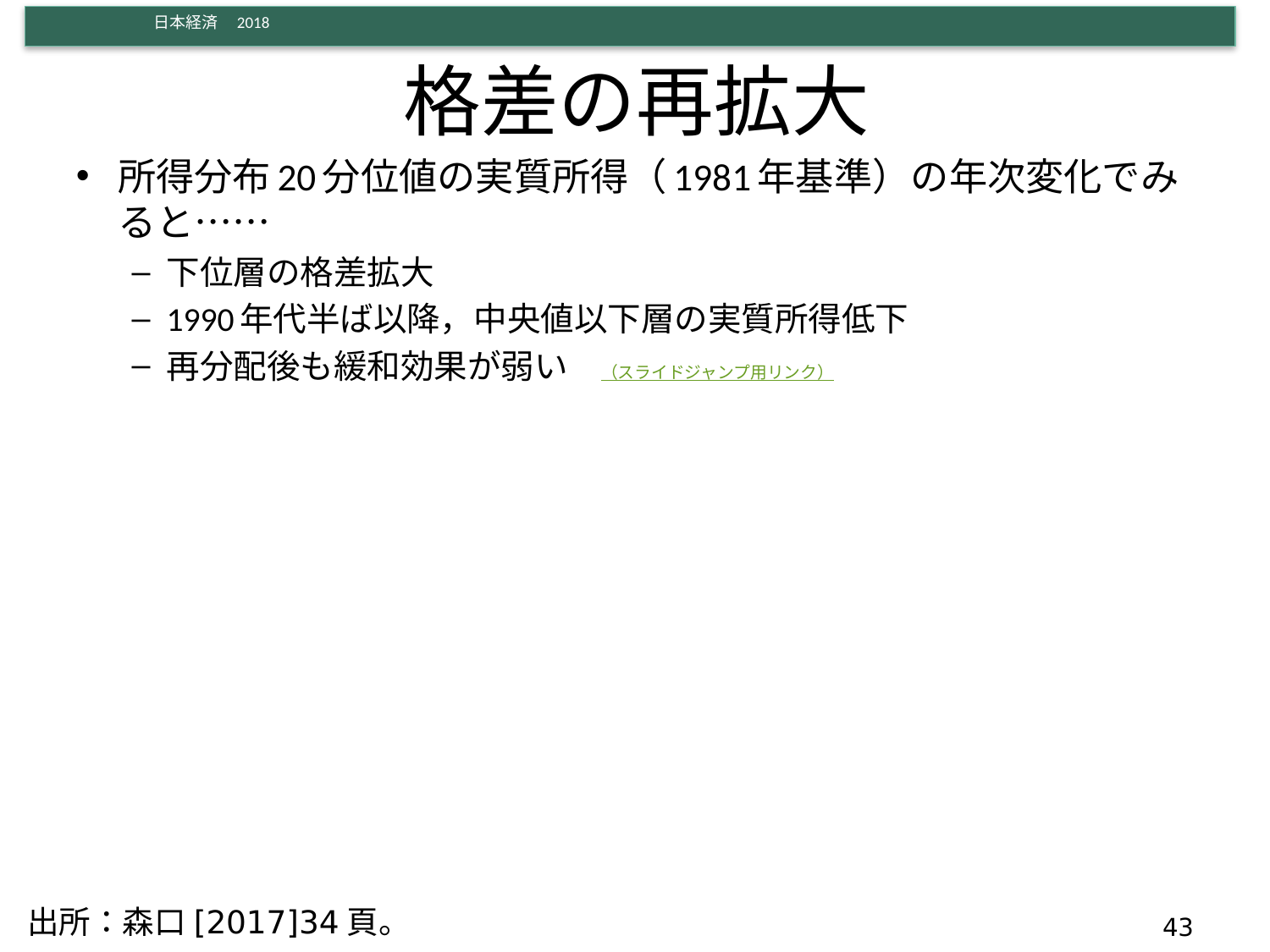

# 格差の再拡大
所得分布20分位値の実質所得（1981年基準）の年次変化でみると……
下位層の格差拡大
1990年代半ば以降，中央値以下層の実質所得低下
再分配後も緩和効果が弱い　（スライドジャンプ用リンク）

出所：森口[2017]34頁。
43